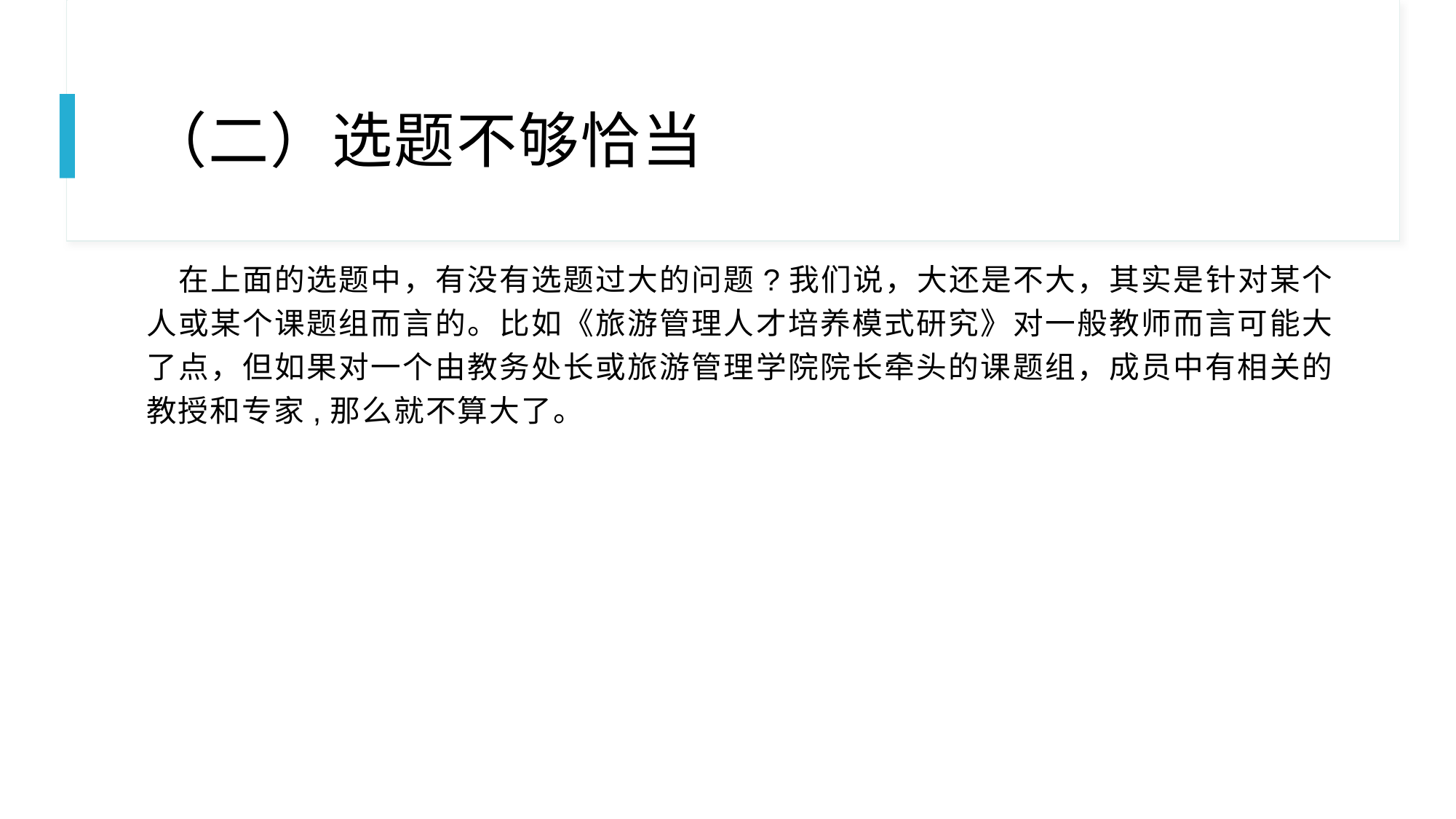

# （二）选题不够恰当
   在上面的选题中，有没有选题过大的问题?我们说，大还是不大，其实是针对某个人或某个课题组而言的。比如《旅游管理人才培养模式研究》对一般教师而言可能大了点，但如果对一个由教务处长或旅游管理学院院长牵头的课题组，成员中有相关的教授和专家,那么就不算大了。